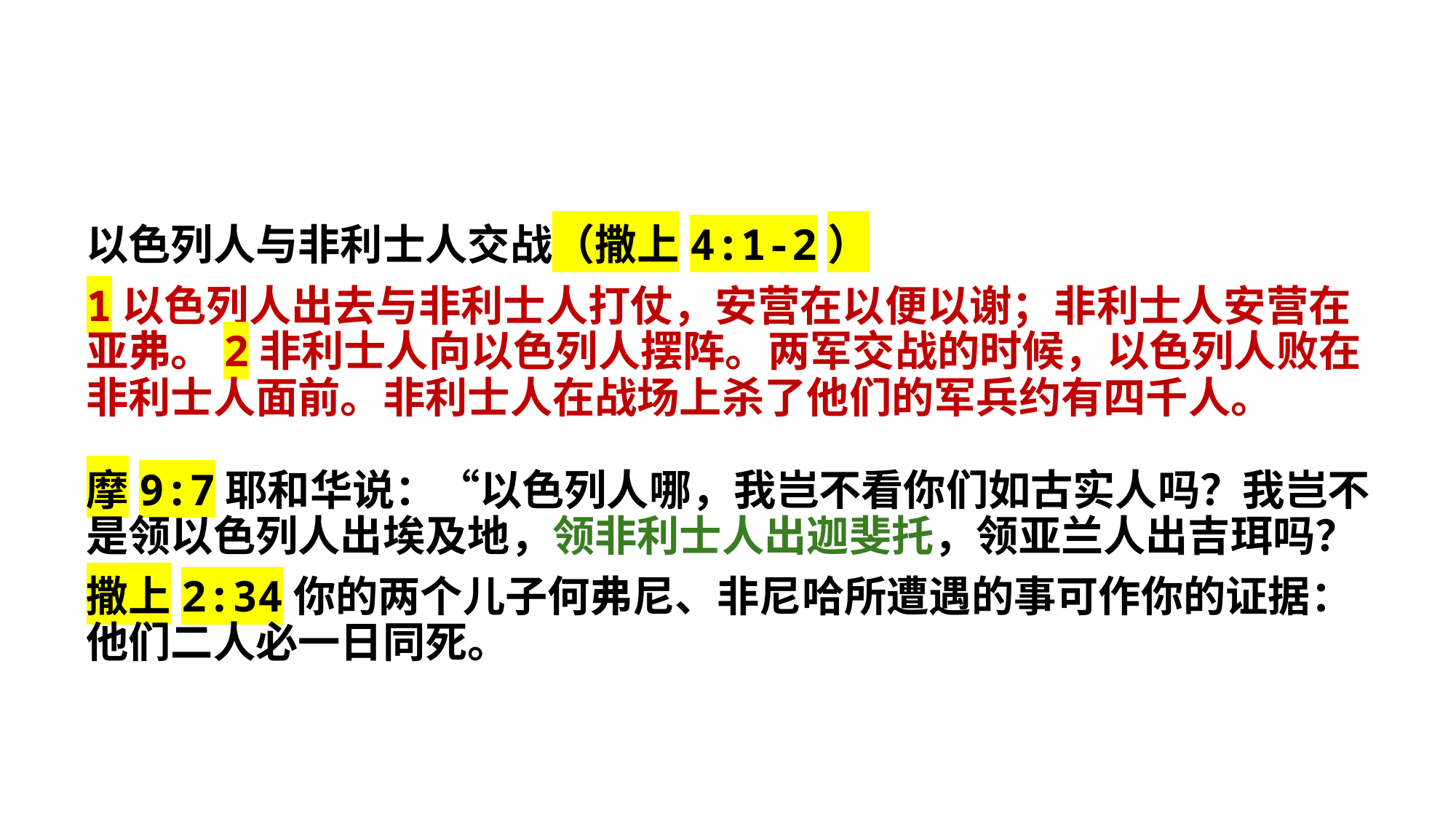

以色列人与非利士人交战（撒上4:1-2）
1以色列人出去与非利士人打仗，安营在以便以谢；非利士人安营在亚弗。2非利士人向以色列人摆阵。两军交战的时候，以色列人败在非利士人面前。非利士人在战场上杀了他们的军兵约有四千人。

摩9:7耶和华说：“以色列人哪，我岂不看你们如古实人吗？我岂不是领以色列人出埃及地，领非利士人出迦斐托，领亚兰人出吉珥吗？
撒上2:34你的两个儿子何弗尼、非尼哈所遭遇的事可作你的证据：他们二人必一日同死。